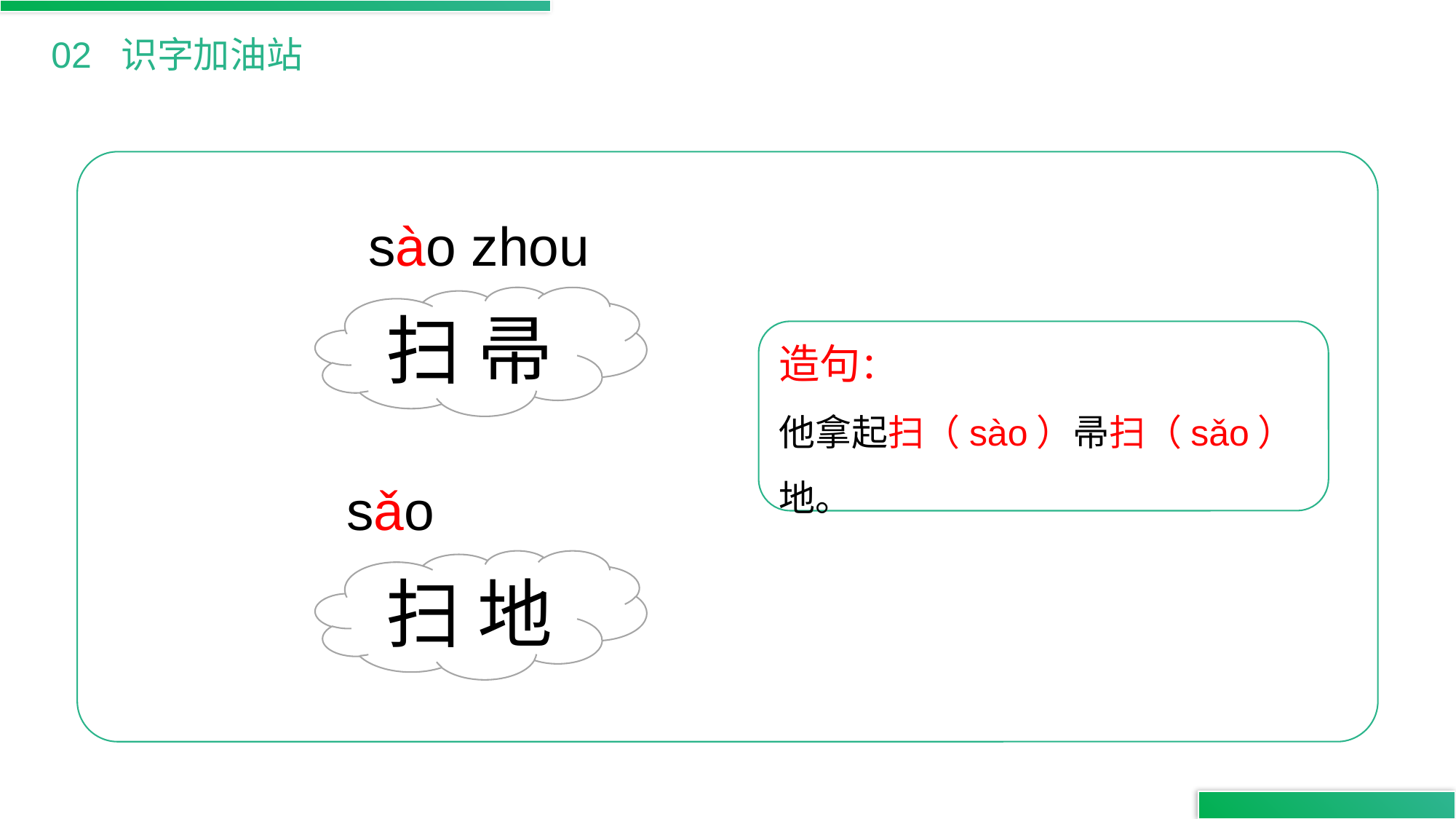

02  识字加油站
sào zhou
扫 帚
造句：
他拿起扫（sào）帚扫（sǎo）地。
sǎo
扫 地